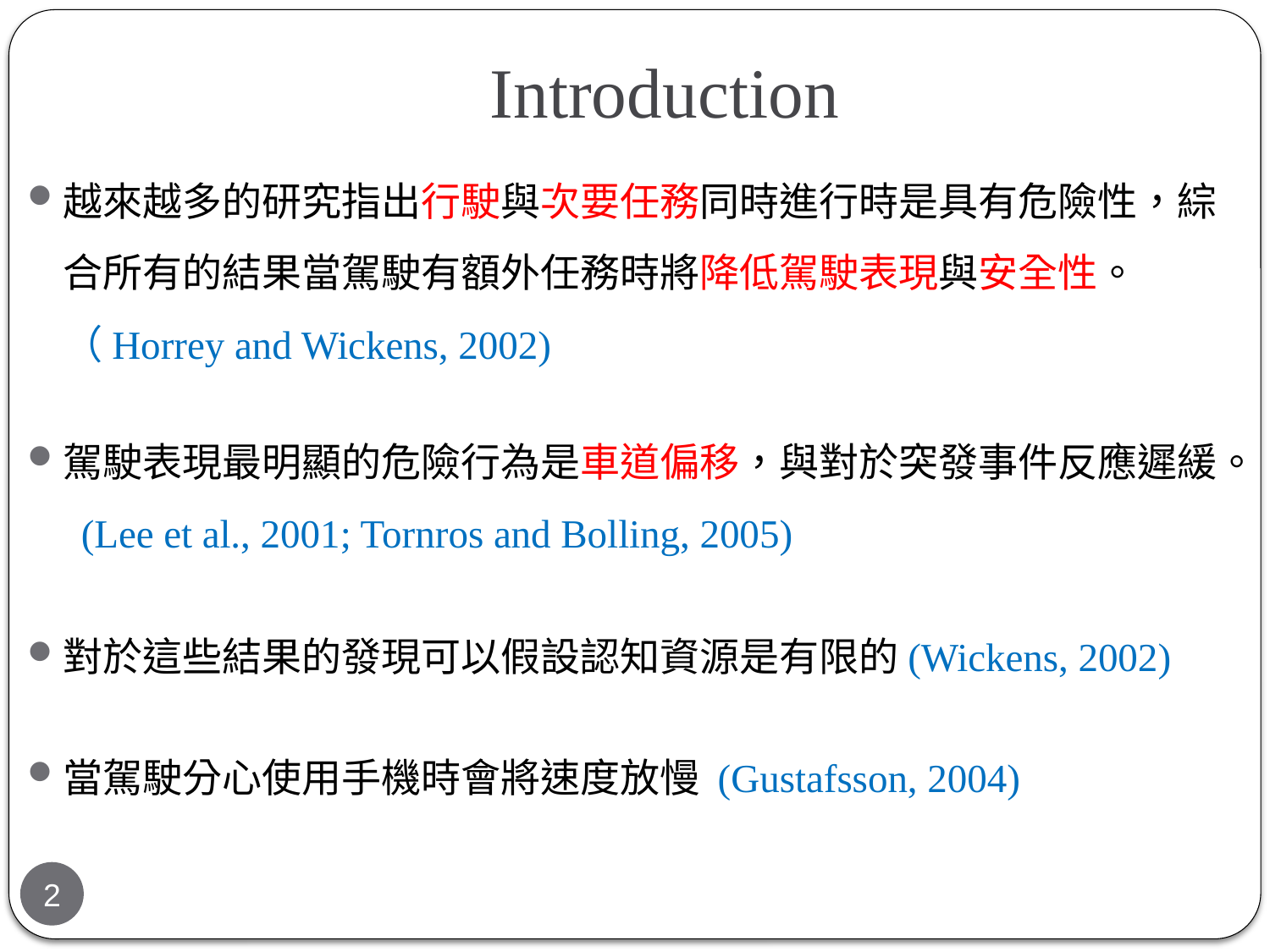

# Introduction
越來越多的研究指出行駛與次要任務同時進行時是具有危險性，綜合所有的結果當駕駛有額外任務時將降低駕駛表現與安全性。
（Horrey and Wickens, 2002)

駕駛表現最明顯的危險行為是車道偏移，與對於突發事件反應遲緩。 (Lee et al., 2001; Tornros and Bolling, 2005)

對於這些結果的發現可以假設認知資源是有限的(Wickens, 2002)

當駕駛分心使用手機時會將速度放慢 (Gustafsson, 2004)

2